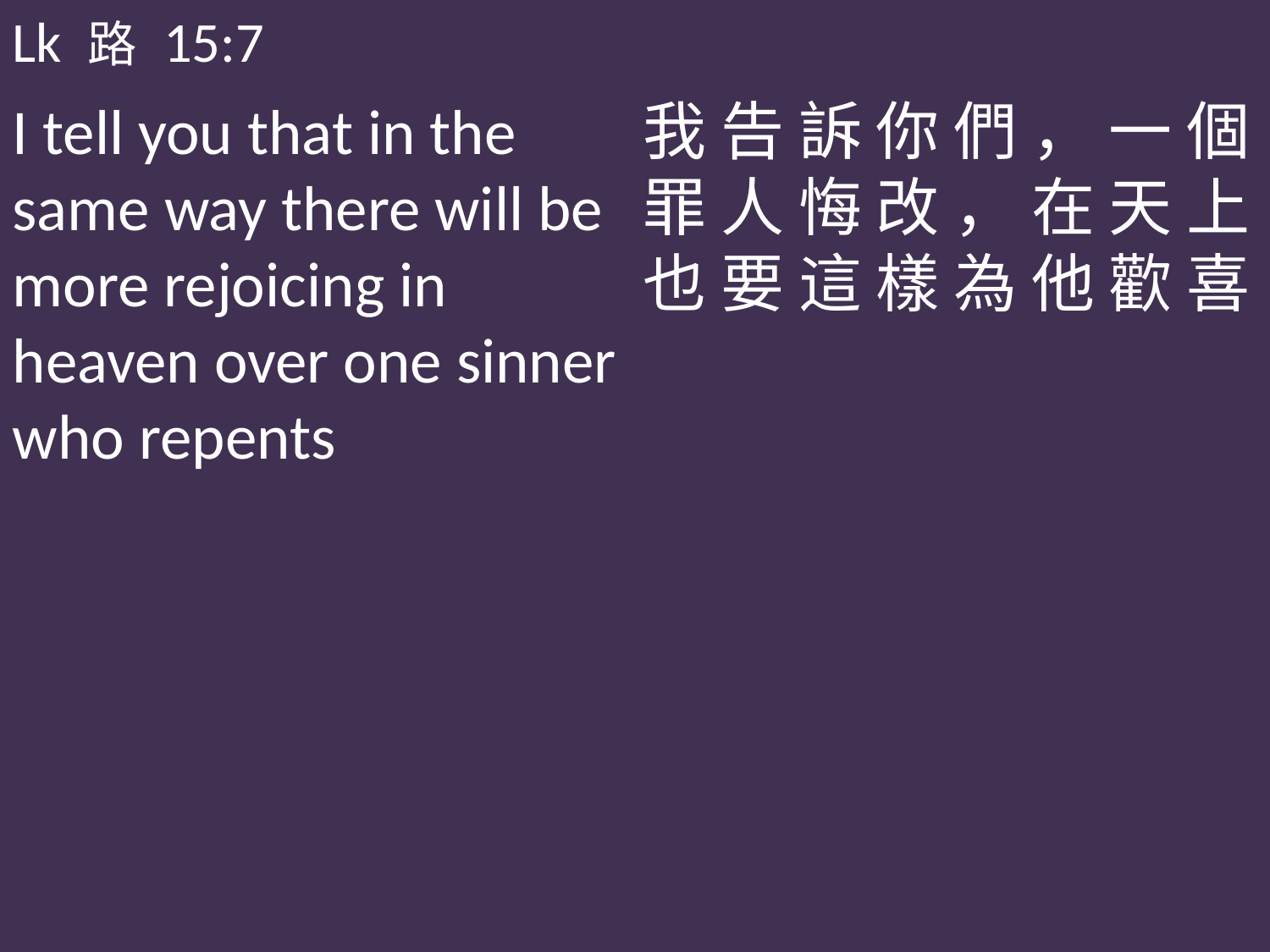

Lk 路 15:7
I tell you that in the same way there will be more rejoicing in heaven over one sinner who repents
我 告 訴 你 們 ， 一 個 罪 人 悔 改 ， 在 天 上 也 要 這 樣 為 他 歡 喜